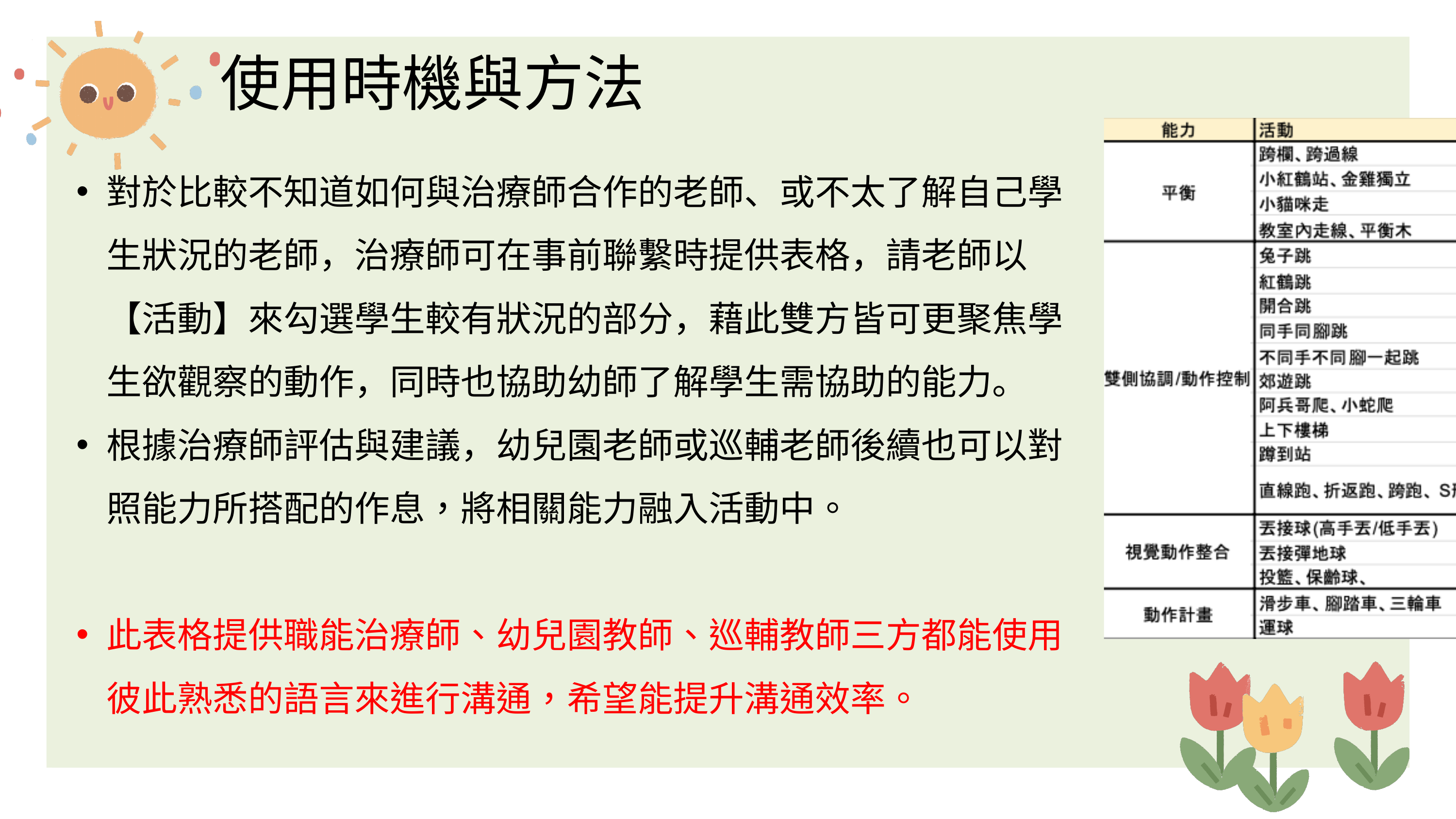

使用時機與方法

對於比較不知道如何與治療師合作的老師、或不太了解自己學生狀況的老師，治療師可在事前聯繫時提供表格，請老師以【活動】來勾選學生較有狀況的部分，藉此雙方皆可更聚焦學生欲觀察的動作，同時也協助幼師了解學生需協助的能力。
根據治療師評估與建議，幼兒園老師或巡輔老師後續也可以對照能力所搭配的作息，將相關能力融入活動中。

此表格提供職能治療師、幼兒園教師、巡輔教師三方都能使用彼此熟悉的語言來進行溝通，希望能提升溝通效率。